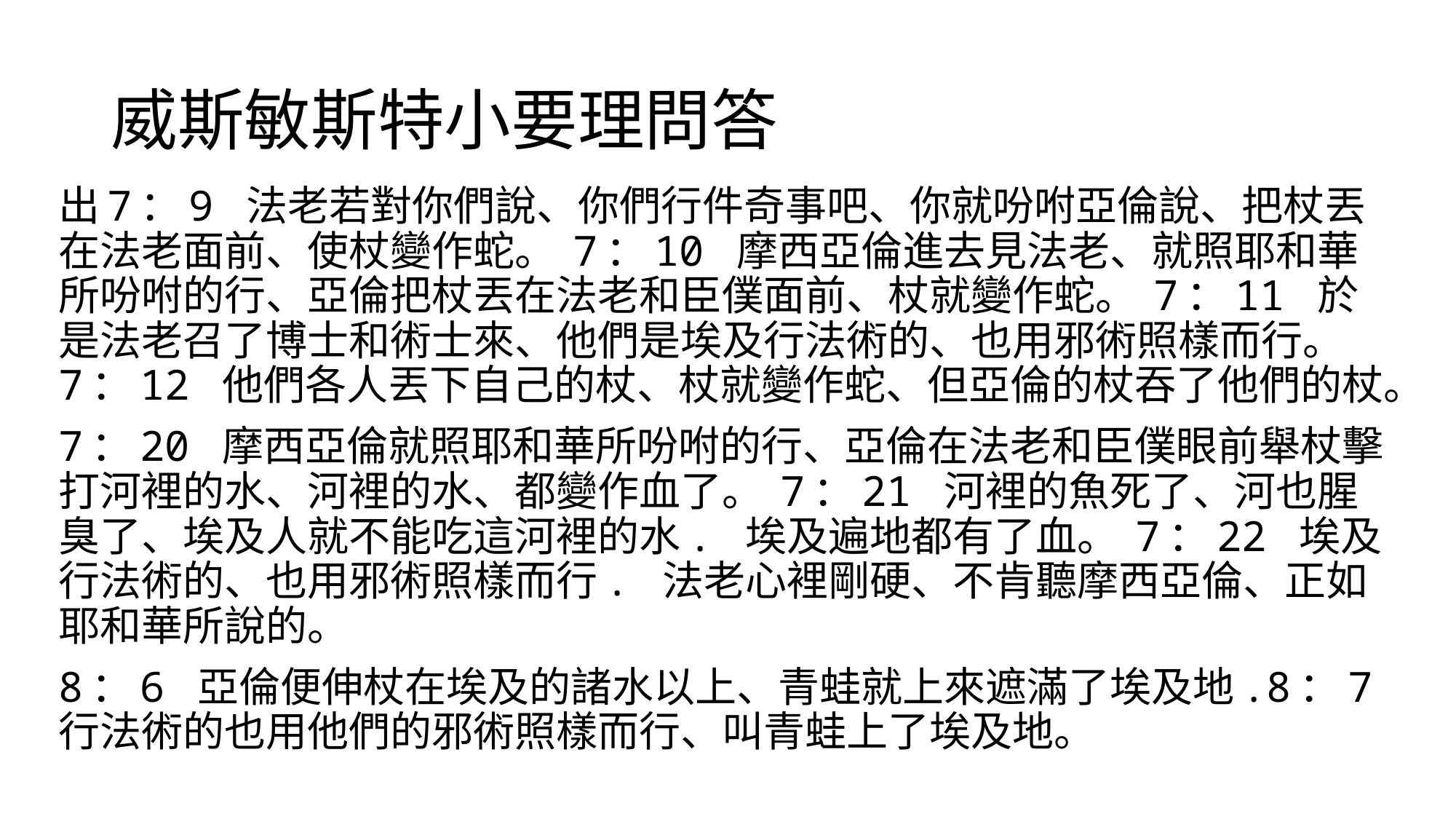

# 威斯敏斯特小要理問答
出7：9 法老若對你們說、你們行件奇事吧、你就吩咐亞倫說、把杖丟在法老面前、使杖變作蛇。 7：10 摩西亞倫進去見法老、就照耶和華所吩咐的行、亞倫把杖丟在法老和臣僕面前、杖就變作蛇。 7：11 於是法老召了博士和術士來、他們是埃及行法術的、也用邪術照樣而行。 7：12 他們各人丟下自己的杖、杖就變作蛇、但亞倫的杖吞了他們的杖。
7：20 摩西亞倫就照耶和華所吩咐的行、亞倫在法老和臣僕眼前舉杖擊打河裡的水、河裡的水、都變作血了。 7：21 河裡的魚死了、河也腥臭了、埃及人就不能吃這河裡的水. 埃及遍地都有了血。 7：22 埃及行法術的、也用邪術照樣而行. 法老心裡剛硬、不肯聽摩西亞倫、正如耶和華所說的。
8：6 亞倫便伸杖在埃及的諸水以上、青蛙就上來遮滿了埃及地.8：7 行法術的也用他們的邪術照樣而行、叫青蛙上了埃及地。